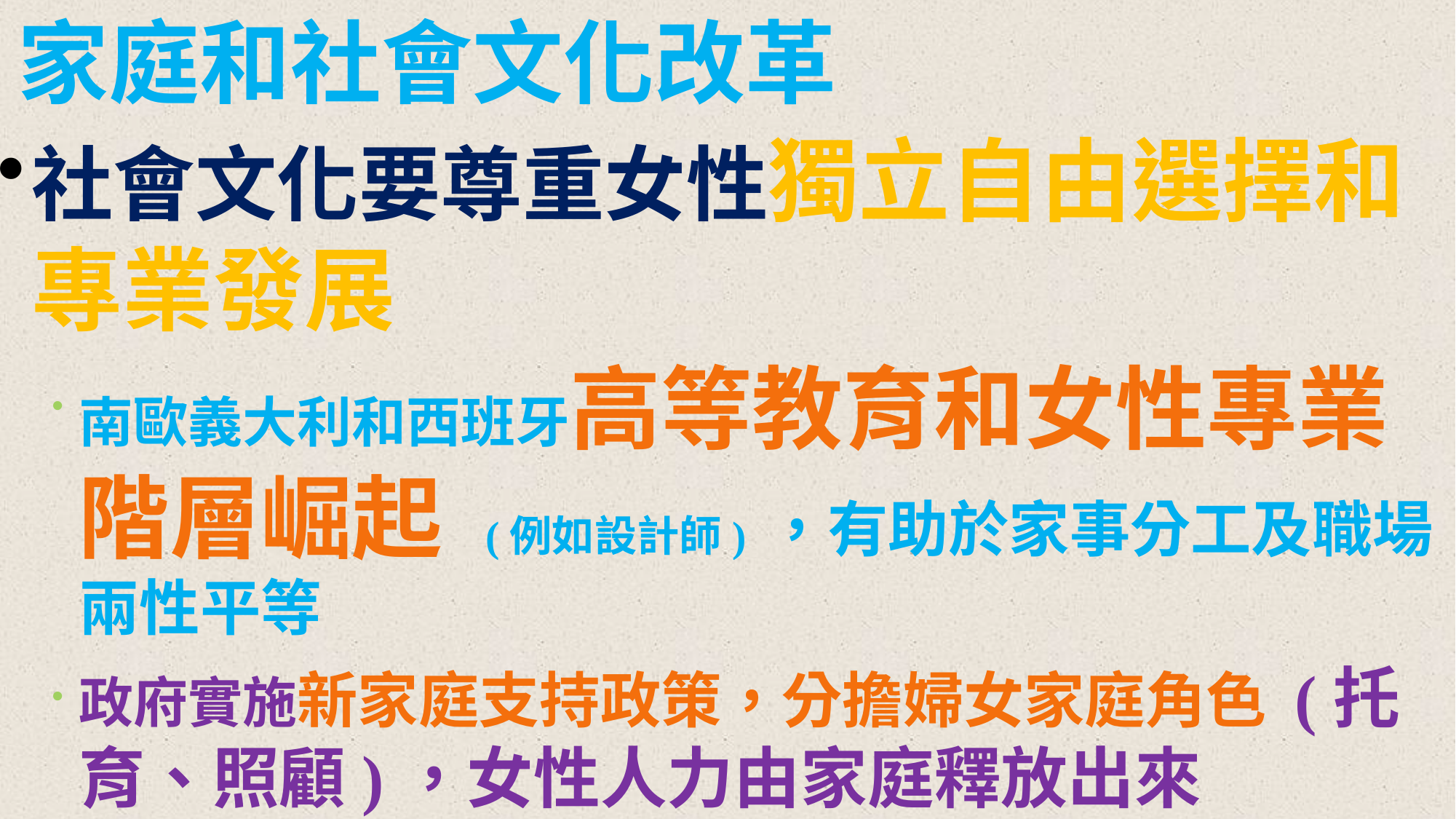

家庭和社會文化改革
社會文化要尊重女性獨立自由選擇和專業發展
南歐義大利和西班牙高等教育和女性專業階層崛起 (例如設計師) ，有助於家事分工及職場兩性平等
政府實施新家庭支持政策，分擔婦女家庭角色 (托育、照顧)，女性人力由家庭釋放出來